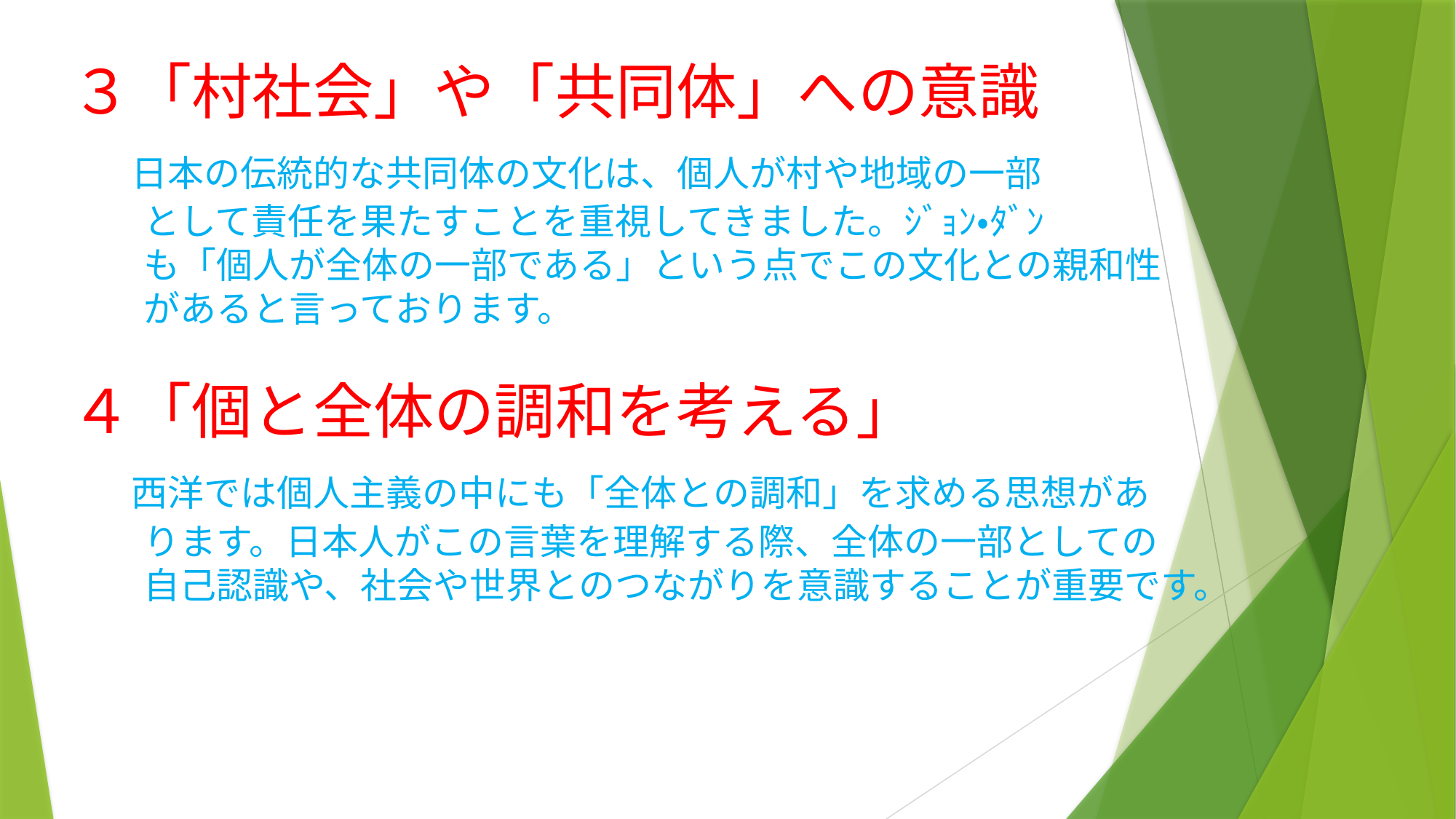

# ３「村社会」や「共同体」への意識 　日本の伝統的な共同体の文化は、個人が村や地域の一部 　　として責任を果たすことを重視してきました。ｼﾞｮﾝ・ﾀﾞﾝ 　　も「個人が全体の一部である」という点でこの文化との親和性 　　があると言っております。 ４「個と全体の調和を考える」 　西洋では個人主義の中にも「全体との調和」を求める思想があ 　　ります。日本人がこの言葉を理解する際、全体の一部としての 　　自己認識や、社会や世界とのつながりを意識することが重要です。